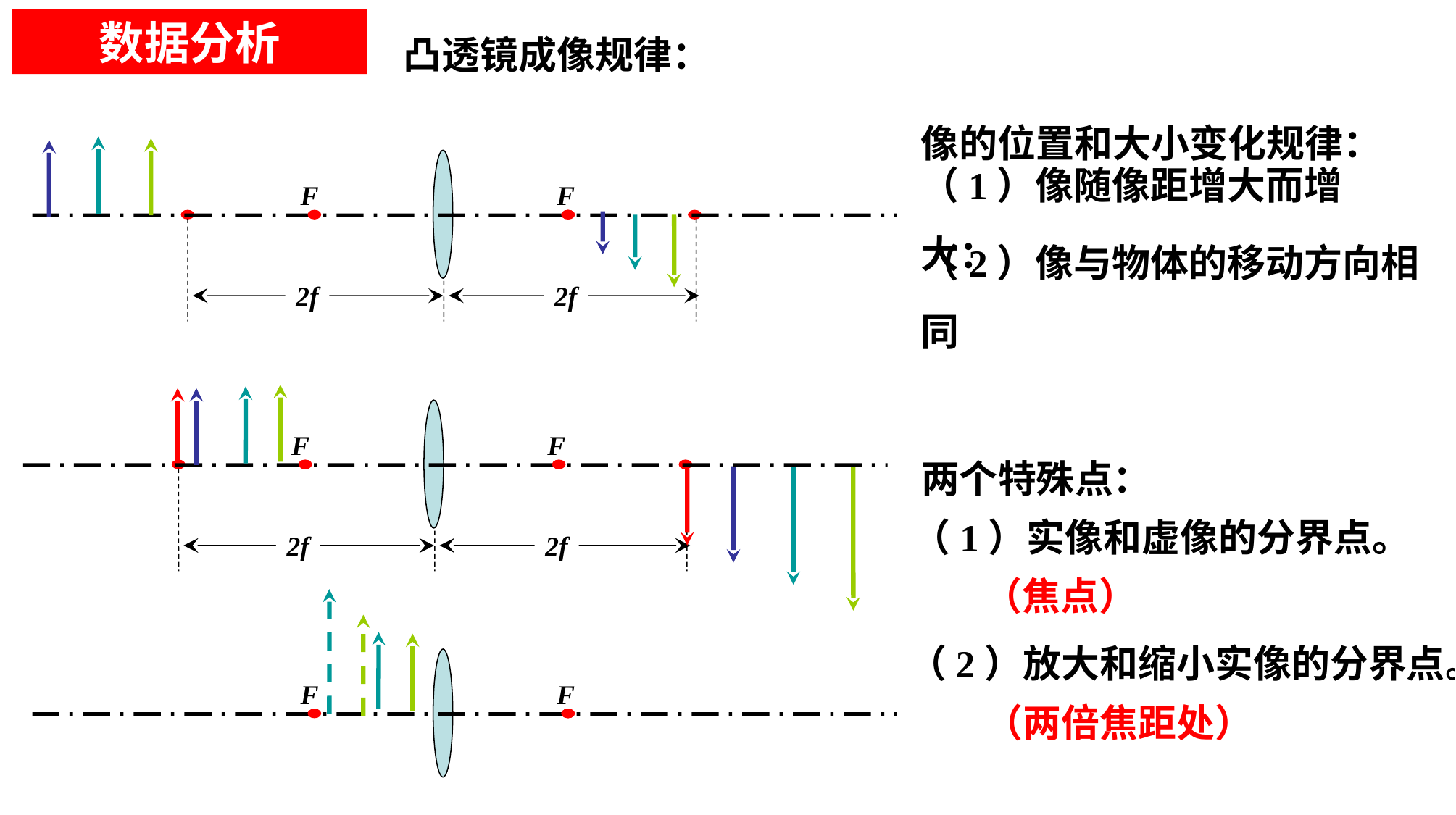

凸透镜成像规律：
数据分析
像的位置和大小变化规律：

F
F

（1）像随像距增大而增大：

2f
2f

（2）像与物体的移动方向相同

2f
2f

F
F
两个特殊点：

（1）实像和虚像的分界点。
（焦点）

F
F

（2）放大和缩小实像的分界点。
（两倍焦距处）